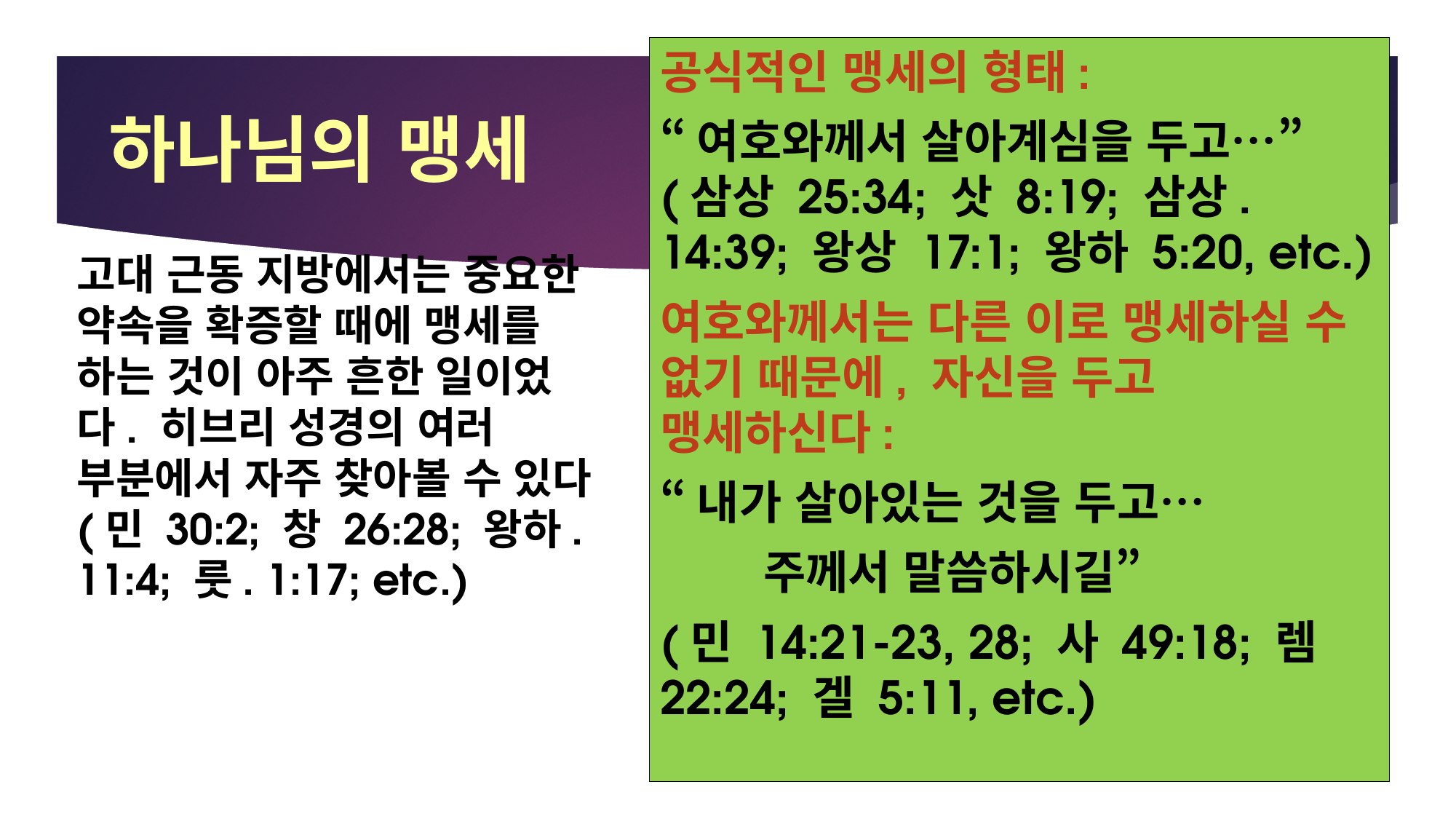

공식적인 맹세의 형태:
“여호와께서 살아계심을 두고…” (삼상 25:34; 삿 8:19; 삼상. 14:39; 왕상 17:1; 왕하 5:20, etc.)
여호와께서는 다른 이로 맹세하실 수 없기 때문에, 자신을 두고 맹세하신다:
“내가 살아있는 것을 두고…
	주께서 말씀하시길”
(민 14:21-23, 28; 사 49:18; 렘 22:24; 겔 5:11, etc.)
# 하나님의 맹세
고대 근동 지방에서는 중요한 약속을 확증할 때에 맹세를 하는 것이 아주 흔한 일이었다. 히브리 성경의 여러 부분에서 자주 찾아볼 수 있다 (민 30:2; 창 26:28; 왕하. 11:4; 룻. 1:17; etc.)